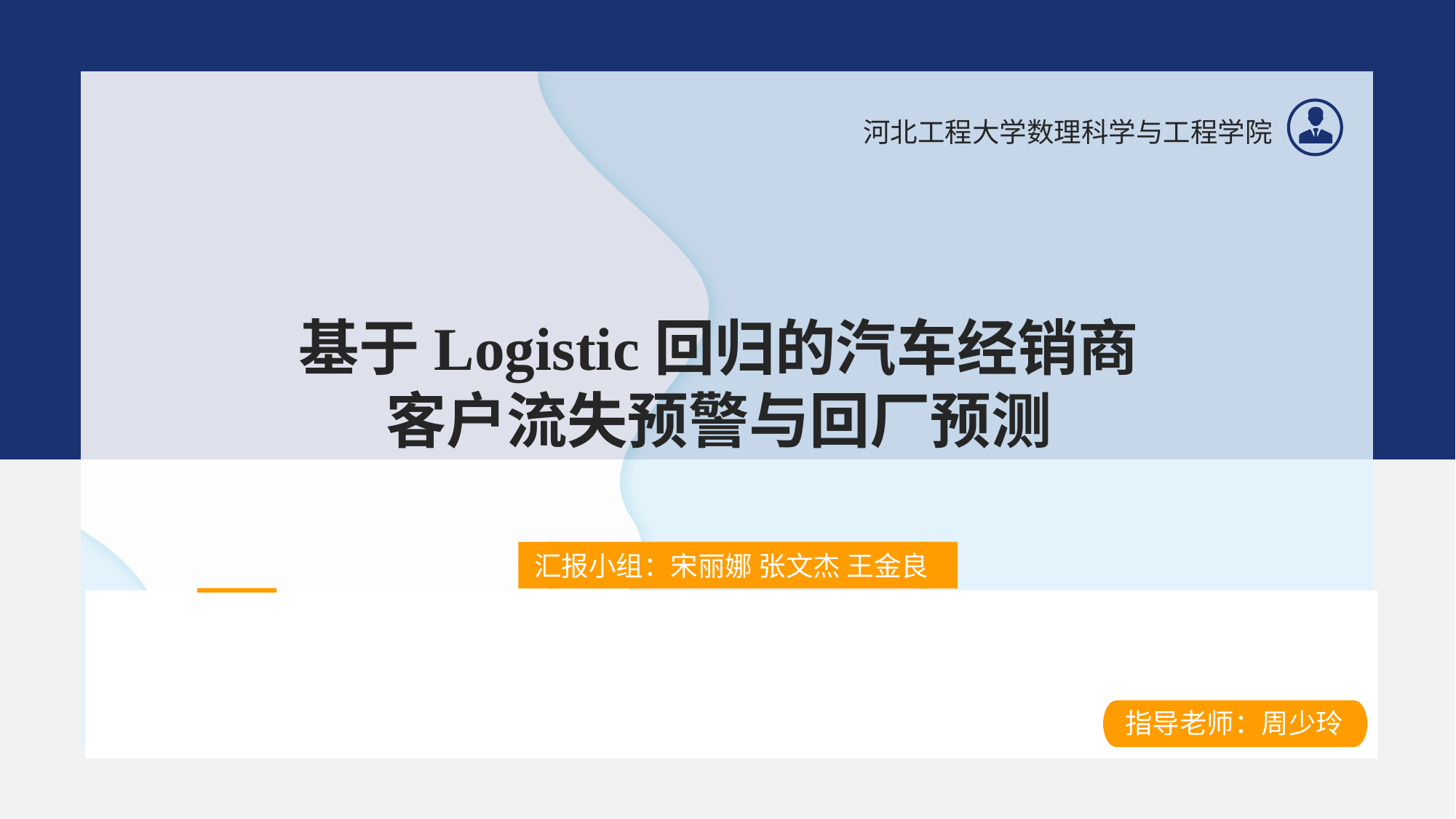

河北工程大学数理科学与工程学院
基于Logistic回归的汽车经销商客户流失预警与回厂预测

汇报小组：宋丽娜 张文杰 王金良
·

指导老师：周少玲